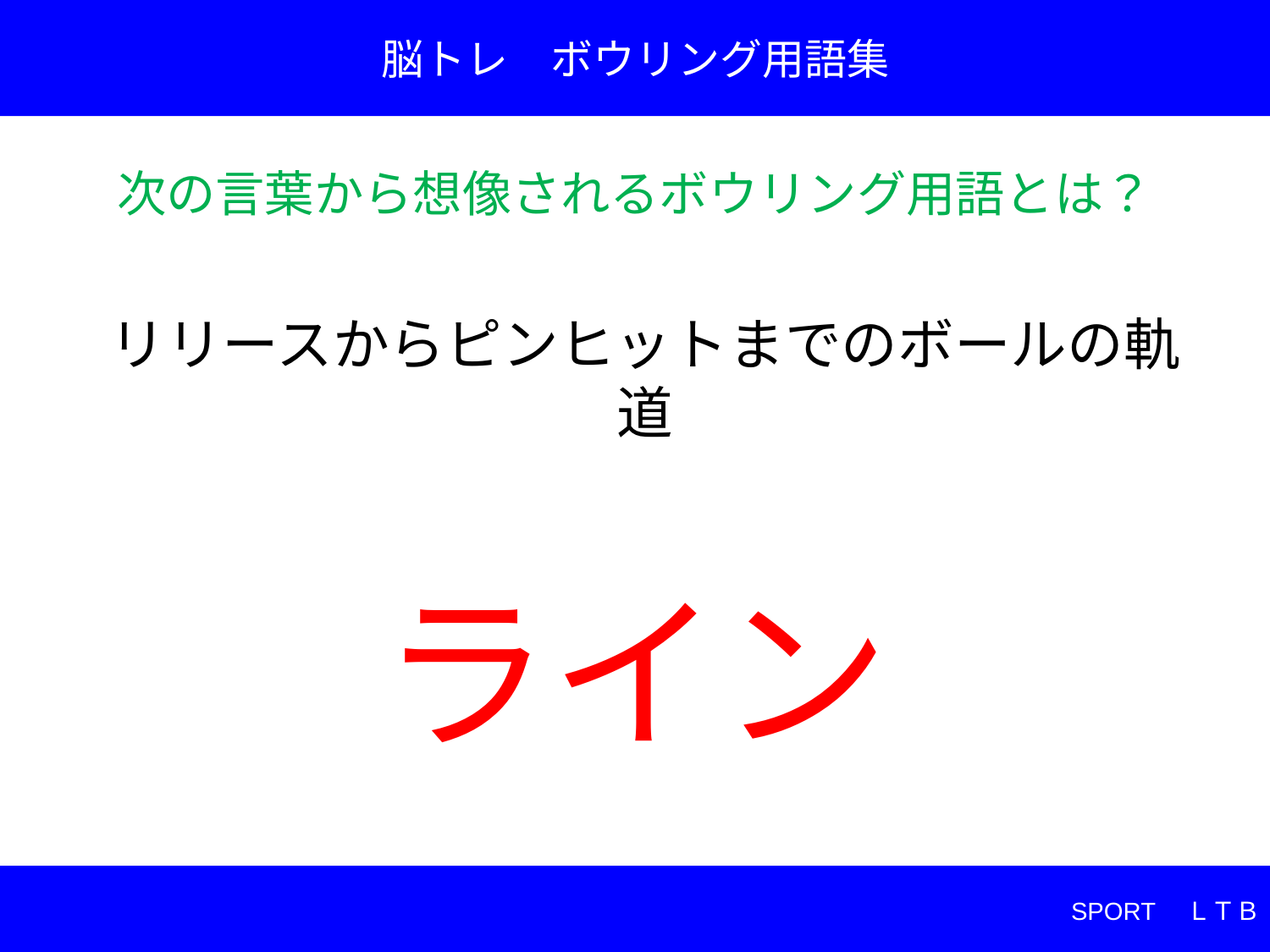

脳トレ　ボウリング用語集
次の言葉から想像されるボウリング用語とは？
リリースからピンヒットまでのボールの軌道
# ライン
SPORT　ＬＴＢ